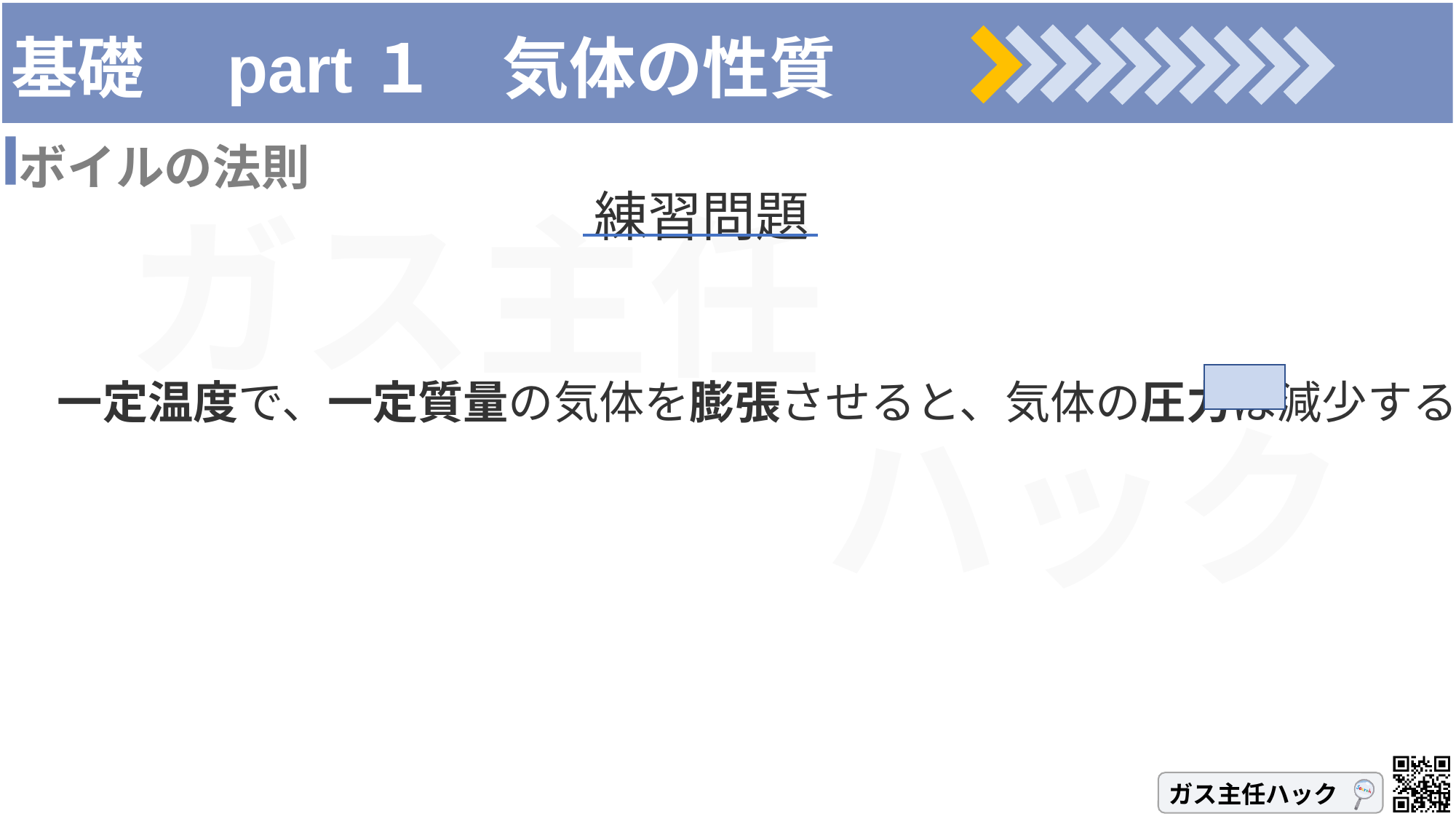

# 基礎　part１　気体の性質

ボイルの法則

練習問題

一定温度で、一定質量の気体を膨張させると、気体の圧力は減少する